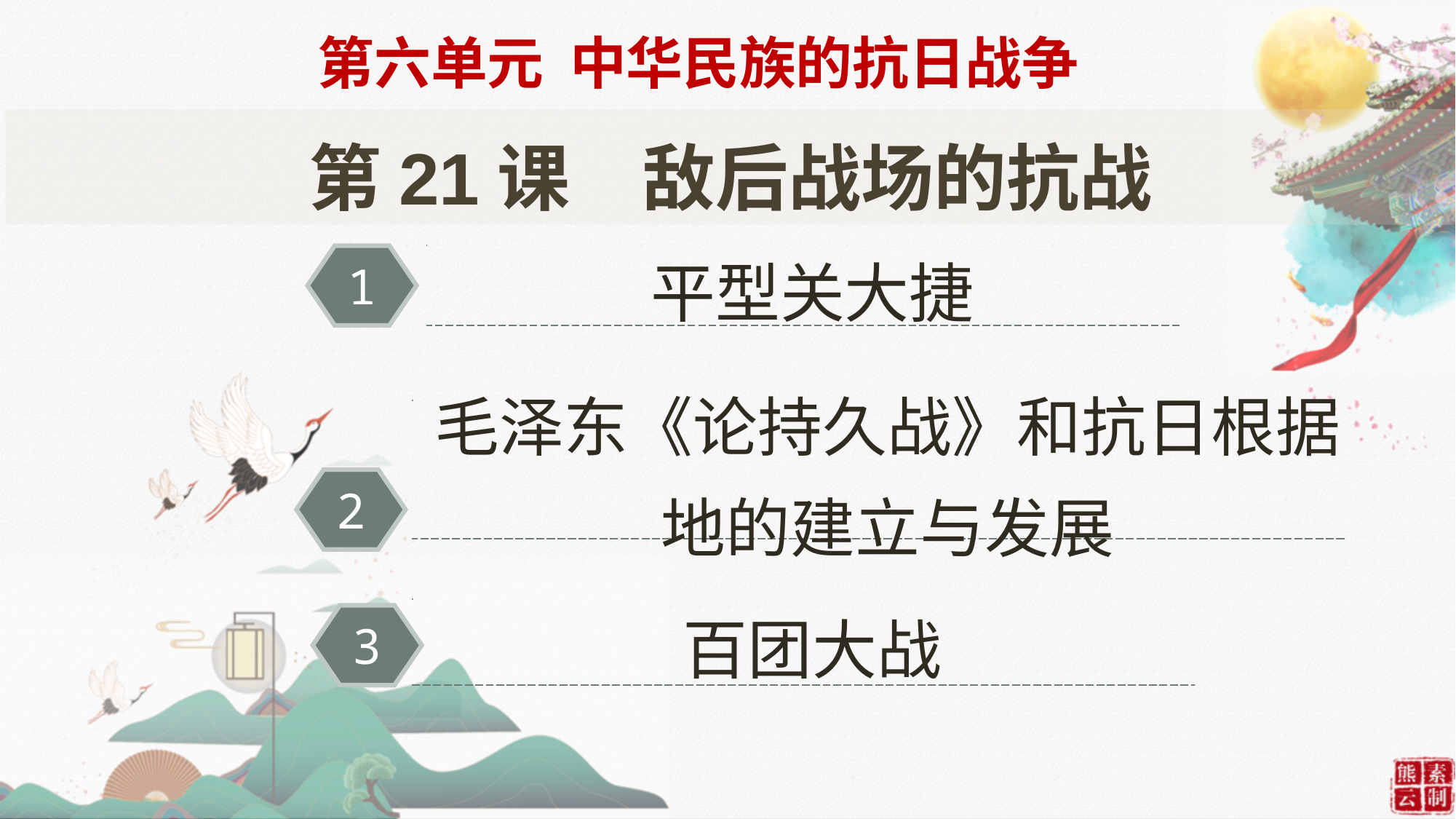

第六单元  中华民族的抗日战争
第21课　敌后战场的抗战
平型关大捷
1
毛泽东《论持久战》和抗日根据地的建立与发展
2
百团大战
3